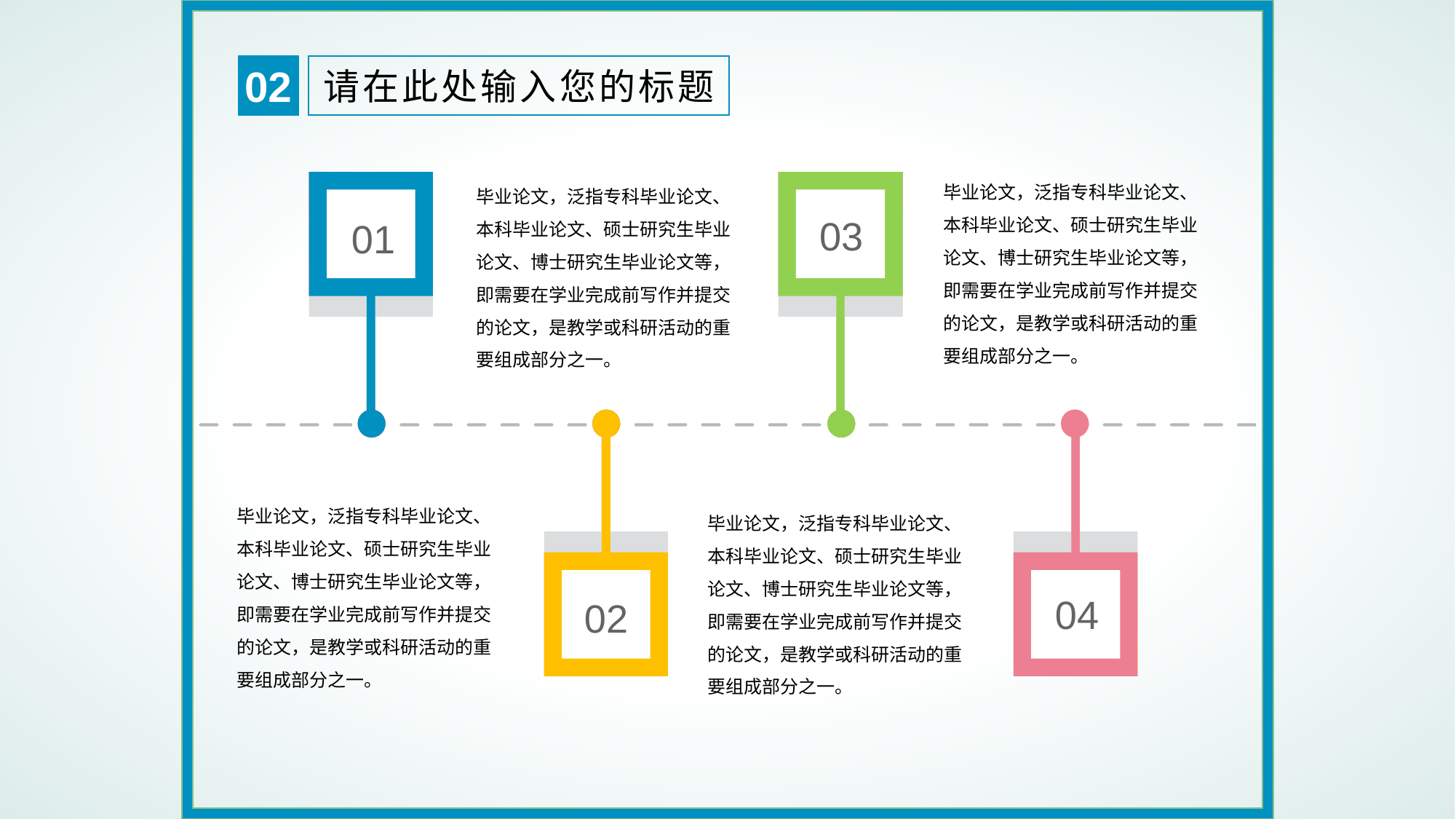

02
请在此处输入您的标题
毕业论文，泛指专科毕业论文、本科毕业论文、硕士研究生毕业论文、博士研究生毕业论文等，即需要在学业完成前写作并提交的论文，是教学或科研活动的重要组成部分之一。
毕业论文，泛指专科毕业论文、本科毕业论文、硕士研究生毕业论文、博士研究生毕业论文等，即需要在学业完成前写作并提交的论文，是教学或科研活动的重要组成部分之一。

01
01

03
03

02
02

04
04

毕业论文，泛指专科毕业论文、本科毕业论文、硕士研究生毕业论文、博士研究生毕业论文等，即需要在学业完成前写作并提交的论文，是教学或科研活动的重要组成部分之一。
毕业论文，泛指专科毕业论文、本科毕业论文、硕士研究生毕业论文、博士研究生毕业论文等，即需要在学业完成前写作并提交的论文，是教学或科研活动的重要组成部分之一。